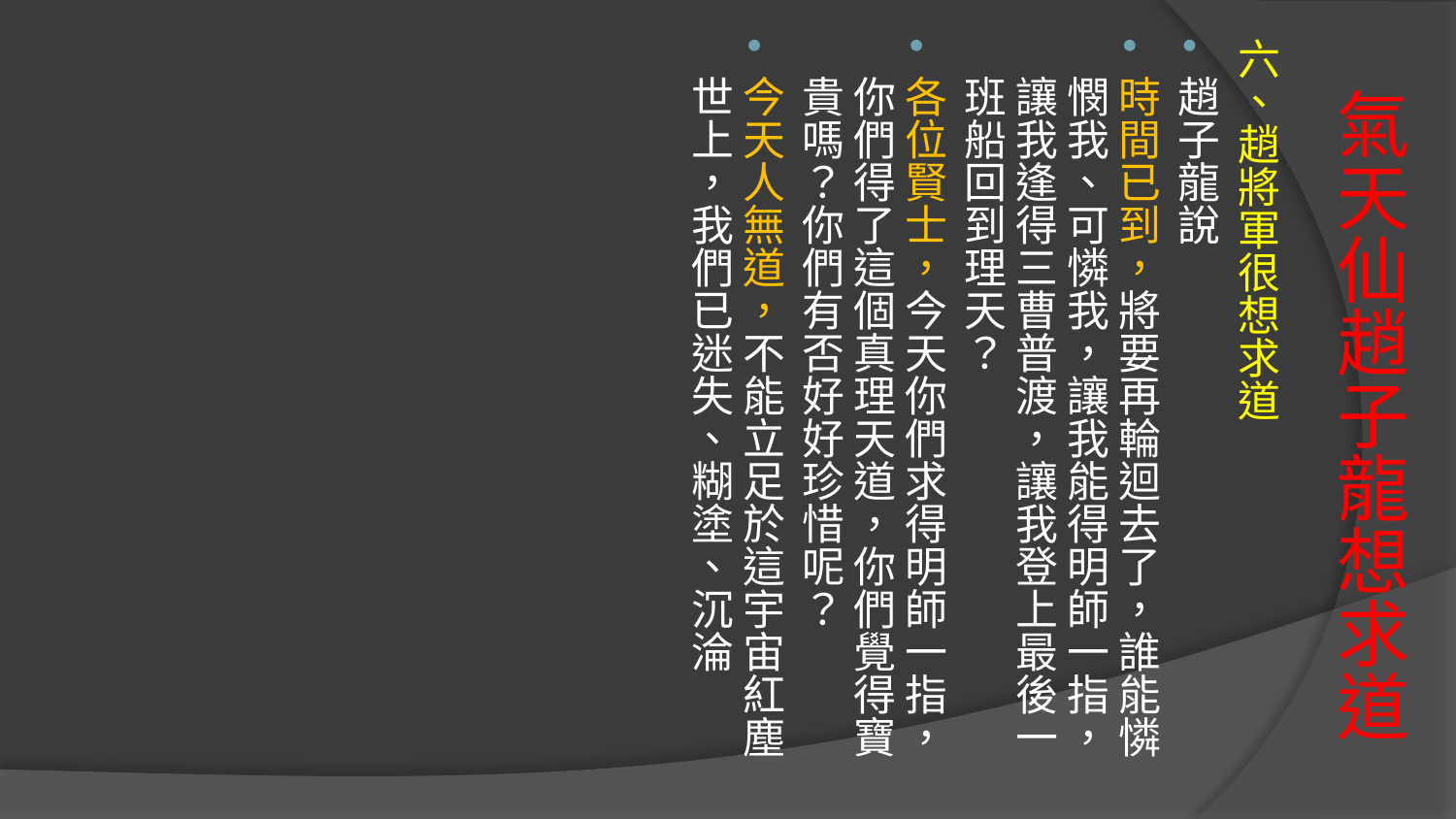

六、趙將軍很想求道
趙子龍說
時間已到，將要再輪迴去了，誰能憐憫我、可憐我，讓我能得明師一指，讓我逢得三曹普渡，讓我登上最後一班船回到理天？
各位賢士，今天你們求得明師一指，你們得了這個真理天道，你們覺得寶貴嗎？你們有否好好珍惜呢？
今天人無道，不能立足於這宇宙紅塵世上，我們已迷失、糊塗、沉淪

# 氣天仙趙子龍想求道